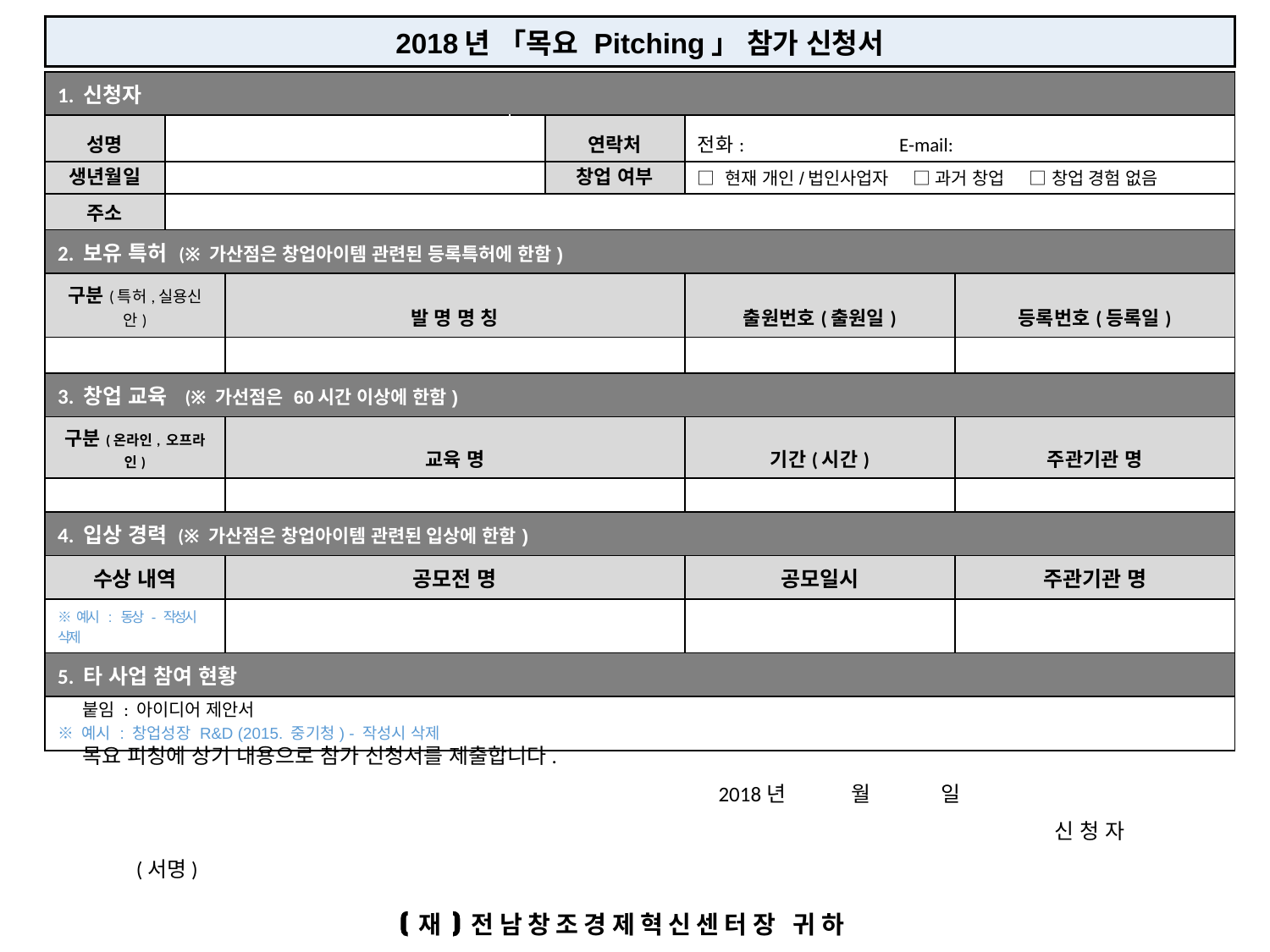

| 2018년 「목요 Pitching」 참가 신청서 |
| --- |
| 1. 신청자 |  |  |  |  |  |  |
| --- | --- | --- | --- | --- | --- | --- |
| 성명 |  |  |  | 연락처 | 전화: E-mail: |  |
| 생년월일 |  |  |  | 창업 여부 | □ 현재 개인/법인사업자 □ 과거 창업 □ 창업 경험 없음 |  |
| 주소 |  |  |  |  |  |  |
| 2. 보유 특허 (※ 가산점은 창업아이템 관련된 등록특허에 한함) |  |  |  |  |  |  |
| 구분(특허,실용신안) |  | 발 명 명 칭 |  |  | 출원번호(출원일) | 등록번호(등록일) |
|  |  |  |  |  |  |  |
| 3. 창업 교육 (※ 가선점은 60시간 이상에 한함) |  |  |  |  |  |  |
| 구분(온라인, 오프라인) |  | 교육 명 |  |  | 기간(시간) | 주관기관 명 |
|  |  |  |  |  |  |  |
| 4. 입상 경력 (※ 가산점은 창업아이템 관련된 입상에 한함) |  |  |  |  |  |  |
| 수상 내역 |  | 공모전 명 |  |  | 공모일시 | 주관기관 명 |
| ※ 예시 : 동상 - 작성시 삭제 |  |  |  |  |  |  |
| 5. 타 사업 참여 현황 |  |  |  |  |  |  |
| ※ 예시 : 창업성장 R&D (2015. 중기청) - 작성시 삭제 |  |  |  |  |  |  |
           붙임 : 아이디어 제안서

           목요 피칭에 상기 내용으로 참가 신청서를 제출합니다.
                                                                                                                                                 2018년           월            일
                                                                                                                                                                               신 청 자                                       (서명)

(재)전남창조경제혁신센터장 귀하